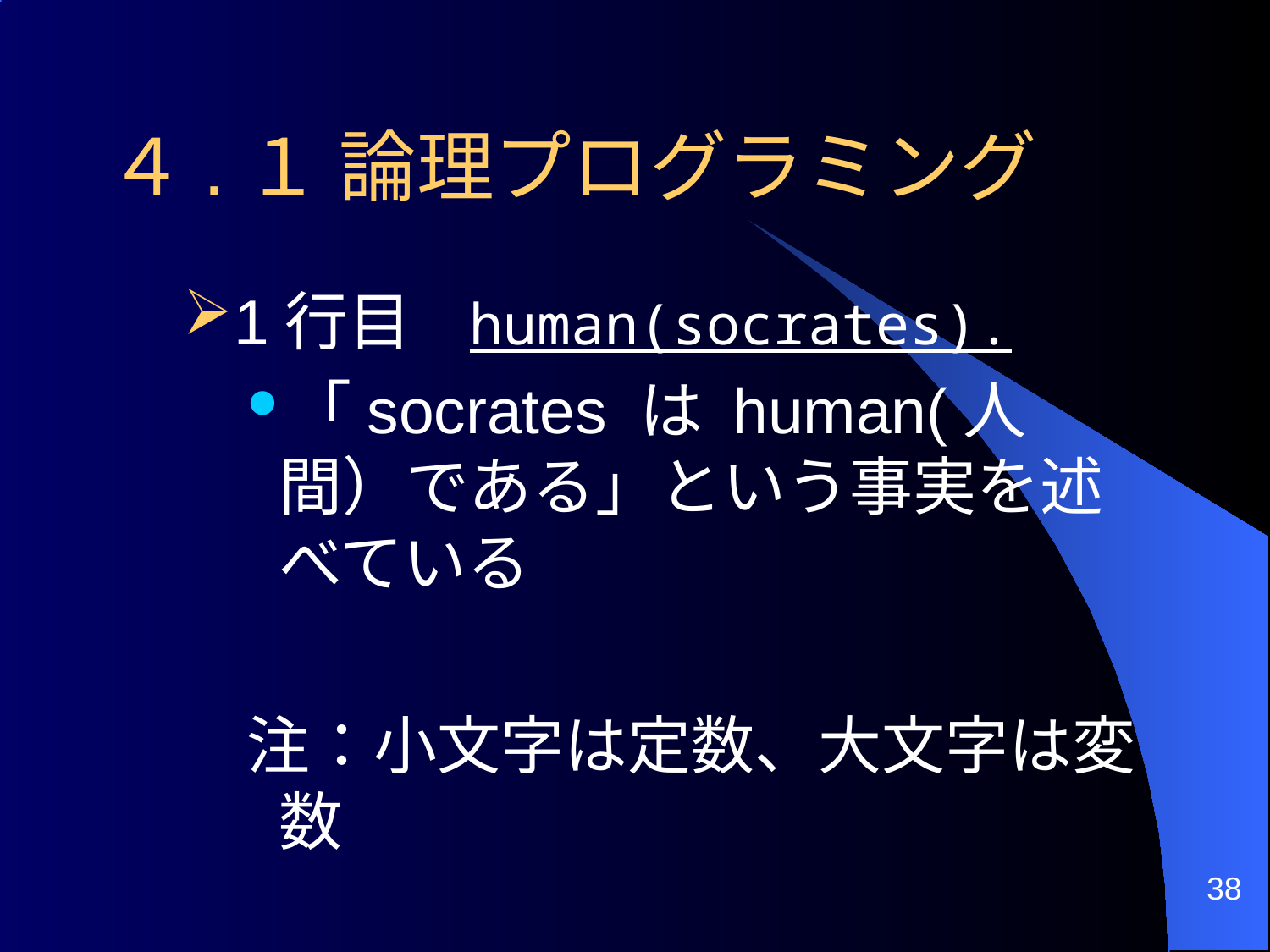

# ４.１ 論理プログラミング
1行目   human(socrates).
「socrates は human(人間）である」という事実を述べている

注：小文字は定数、大文字は変数
38